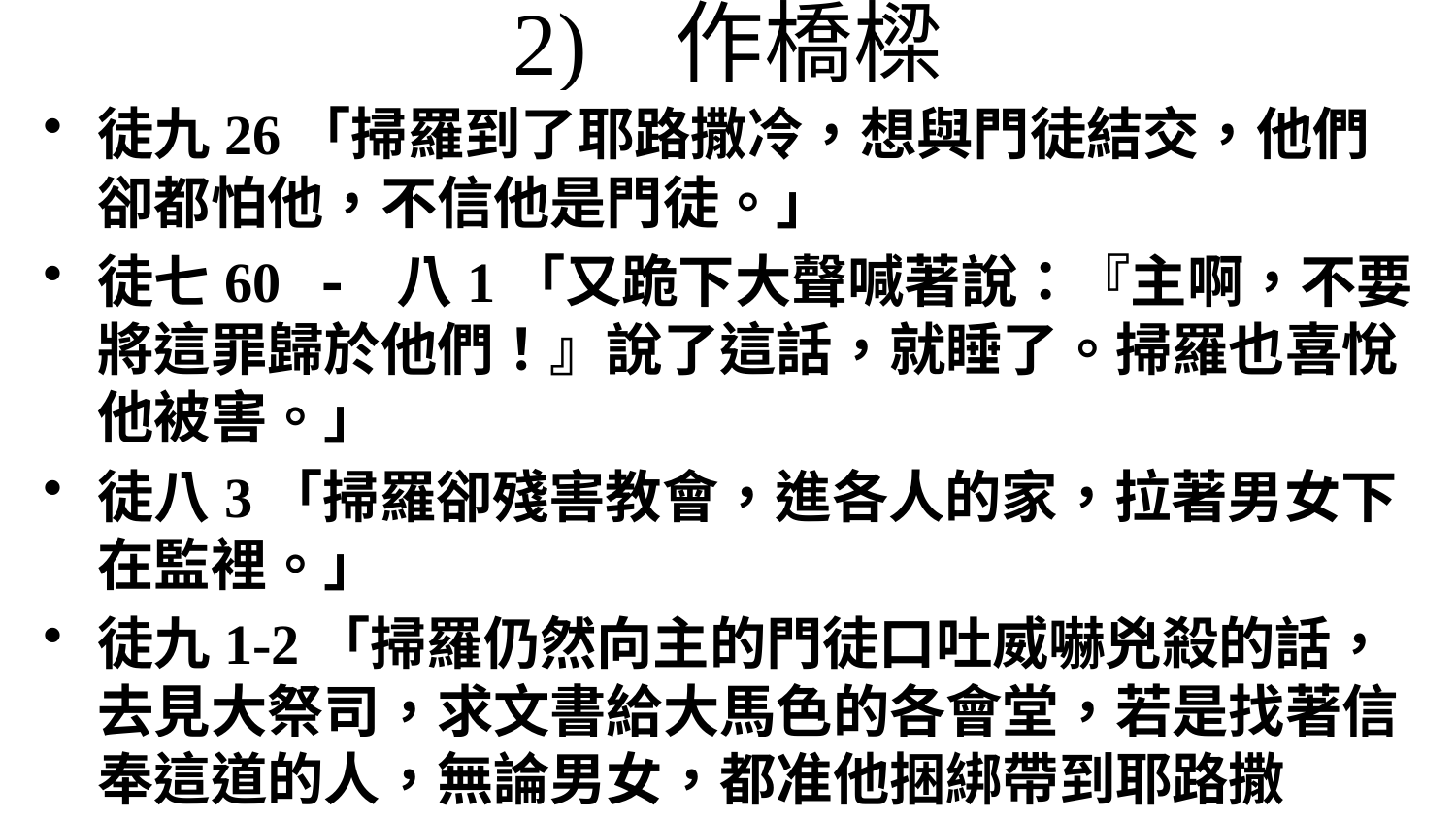

# 2)   作橋樑
徒九26「掃羅到了耶路撒冷，想與門徒結交，他們卻都怕他，不信他是門徒。」
徒七60 - 八1「又跪下大聲喊著說：『主啊，不要將這罪歸於他們！』說了這話，就睡了。掃羅也喜悅他被害。」
徒八3「掃羅卻殘害教會，進各人的家，拉著男女下在監裡。」
徒九1-2「掃羅仍然向主的門徒口吐威嚇兇殺的話，去見大祭司，求文書給大馬色的各會堂，若是找著信奉這道的人，無論男女，都准他捆綁帶到耶路撒冷。」